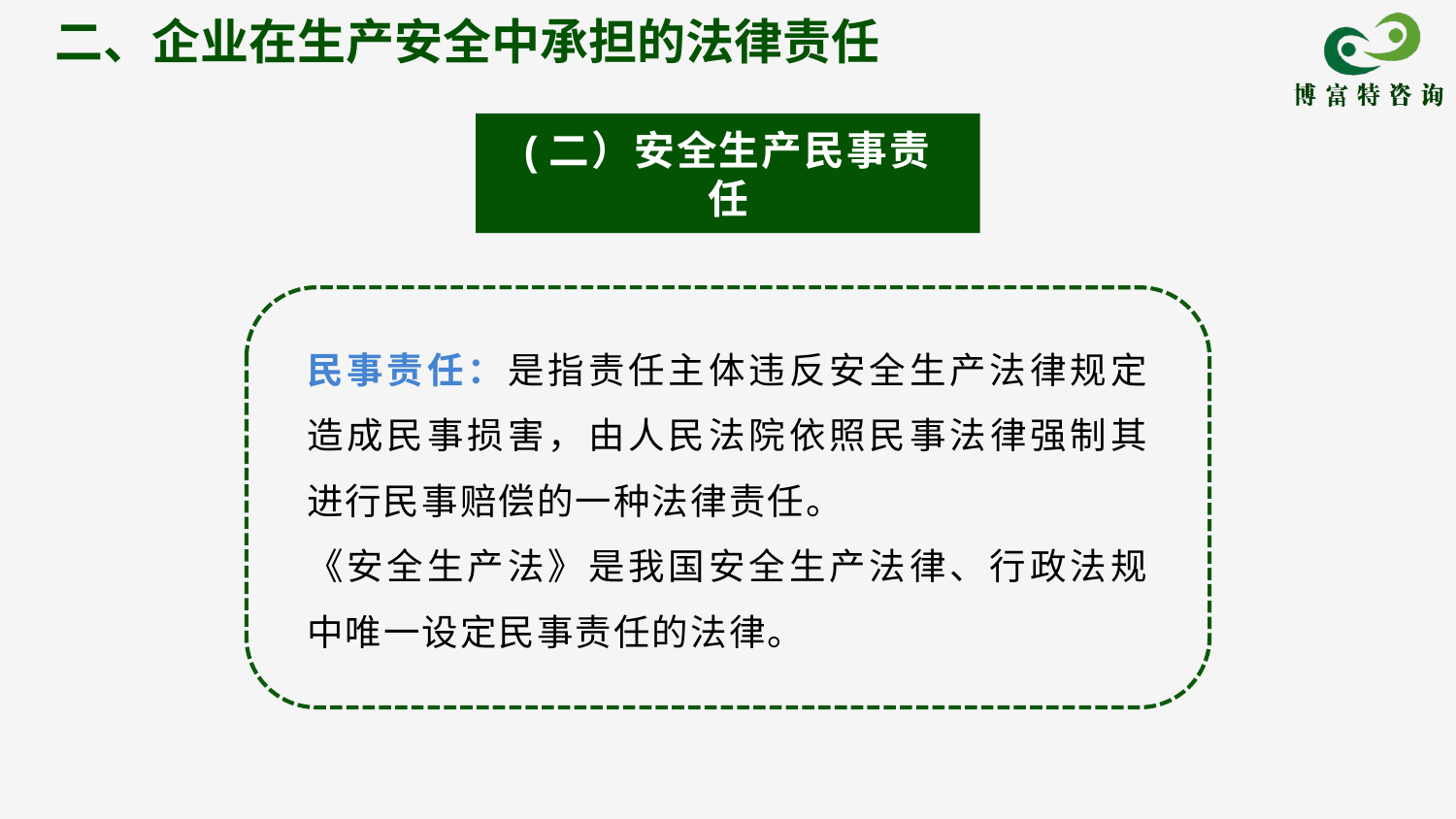

二、企业在生产安全中承担的法律责任
(二）安全生产民事责任

民事责任：是指责任主体违反安全生产法律规定造成民事损害，由人民法院依照民事法律强制其进行民事赔偿的一种法律责任。
《安全生产法》是我国安全生产法律、行政法规中唯一设定民事责任的法律。